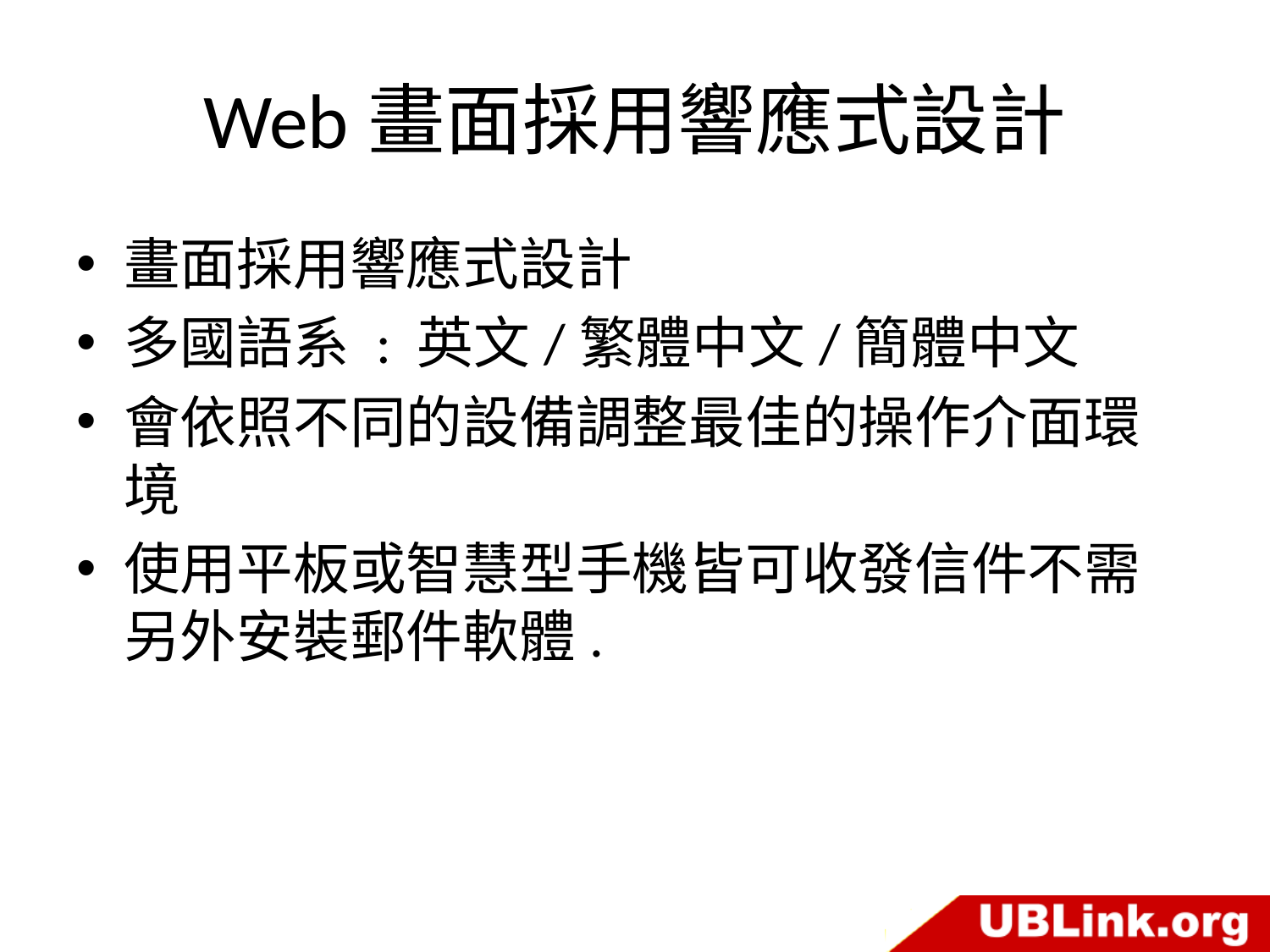

# Web畫面採用響應式設計
畫面採用響應式設計
多國語系 : 英文/繁體中文/簡體中文
會依照不同的設備調整最佳的操作介面環境
使用平板或智慧型手機皆可收發信件不需另外安裝郵件軟體.